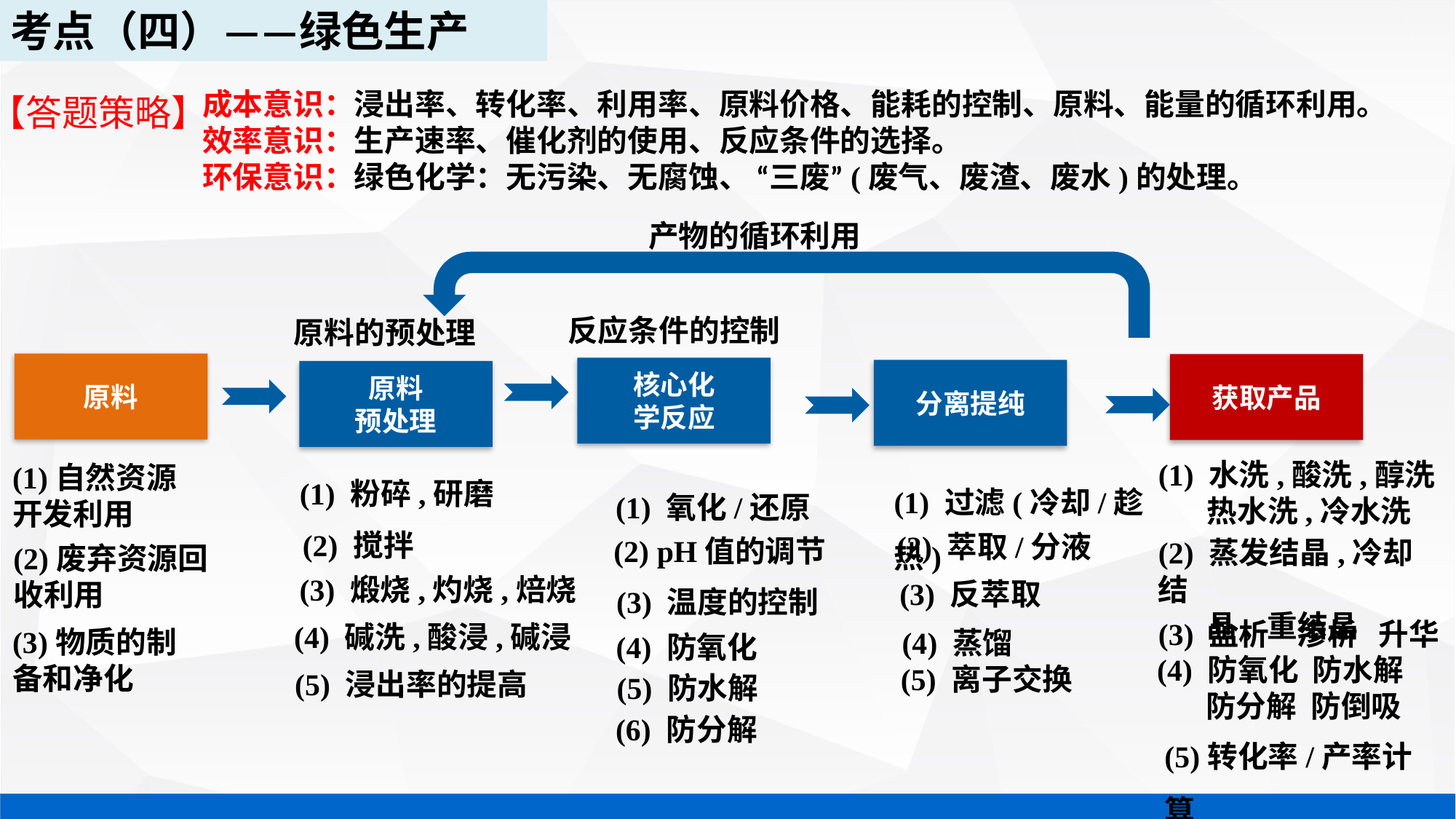

考点（四）——绿色生产
【答题策略】
成本意识：浸出率、转化率、利用率、原料价格、能耗的控制、原料、能量的循环利用。
效率意识：生产速率、催化剂的使用、反应条件的选择。
环保意识：绿色化学：无污染、无腐蚀、 “三废”(废气、废渣、废水)的处理。

产物的循环利用

反应条件的控制
原料的预处理
原料
获取产品
核心化
学反应
分离提纯
原料
预处理

(1) 水洗,酸洗,醇洗
      热水洗,冷水洗
(2) 蒸发结晶,冷却结
      晶, 重结晶
(3) 盐析    渗析   升华
(4) 防氧化  防水解
      防分解  防倒吸
(5)转化率/产率计算
(1) 粉碎,研磨
(2) 搅拌
(3) 煅烧,灼烧,焙烧
(5) 浸出率的提高
(4) 碱洗,酸浸,碱浸
(1)自然资源开发利用
(2)废弃资源回收利用
(3)物质的制备和净化
(1) 过滤(冷却/趁热)
(2) 萃取/分液
(3) 反萃取
(4) 蒸馏
(5) 离子交换
(1) 氧化/还原
(2) pH值的调节
(3) 温度的控制
(4) 防氧化
(5) 防水解
(6) 防分解